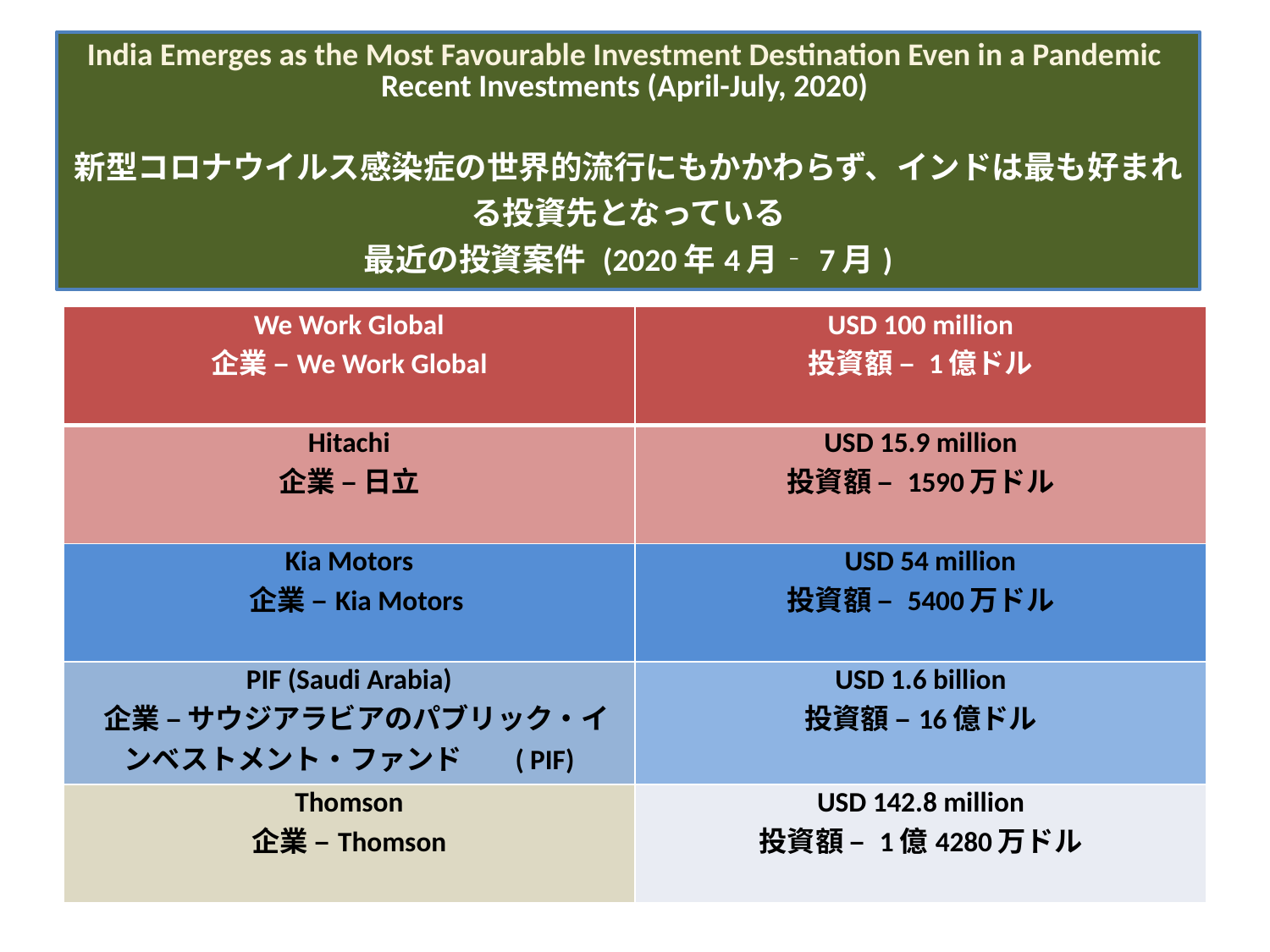

India Emerges as the Most Favourable Investment Destination Even in a Pandemic
Recent Investments (April-July, 2020)
新型コロナウイルス感染症の世界的流行にもかかわらず、インドは最も好まれる投資先となっている
最近の投資案件 (2020年4月‐7月)
| We Work Global 企業 –We Work Global | USD 100 million 投資額 – 1億ドル |
| --- | --- |
| Hitachi 企業 – 日立 | USD 15.9 million 投資額 – 1590万ドル |
| Kia Motors 企業 –Kia Motors | USD 54 million 投資額 – 5400万ドル |
| PIF (Saudi Arabia) 企業 – サウジアラビアのパブリック・インベストメント・ファンド ( PIF) | USD 1.6 billion 投資額 –16億ドル |
| Thomson 企業 –Thomson | USD 142.8 million 投資額 – 1億4280万ドル |